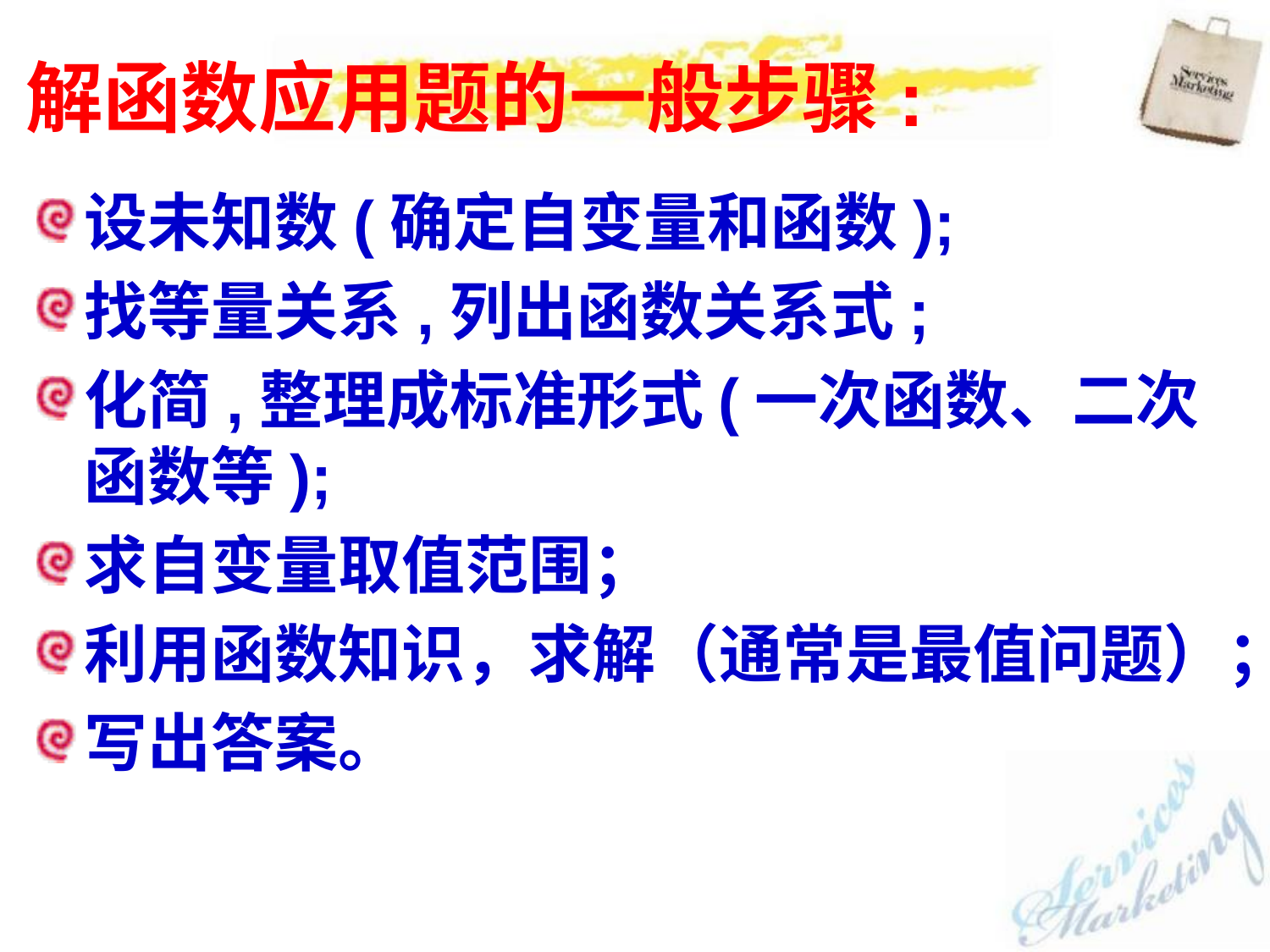

解函数应用题的一般步骤:
设未知数(确定自变量和函数);
找等量关系,列出函数关系式;
化简,整理成标准形式(一次函数、二次函数等);
求自变量取值范围；
利用函数知识，求解（通常是最值问题）；
写出答案。